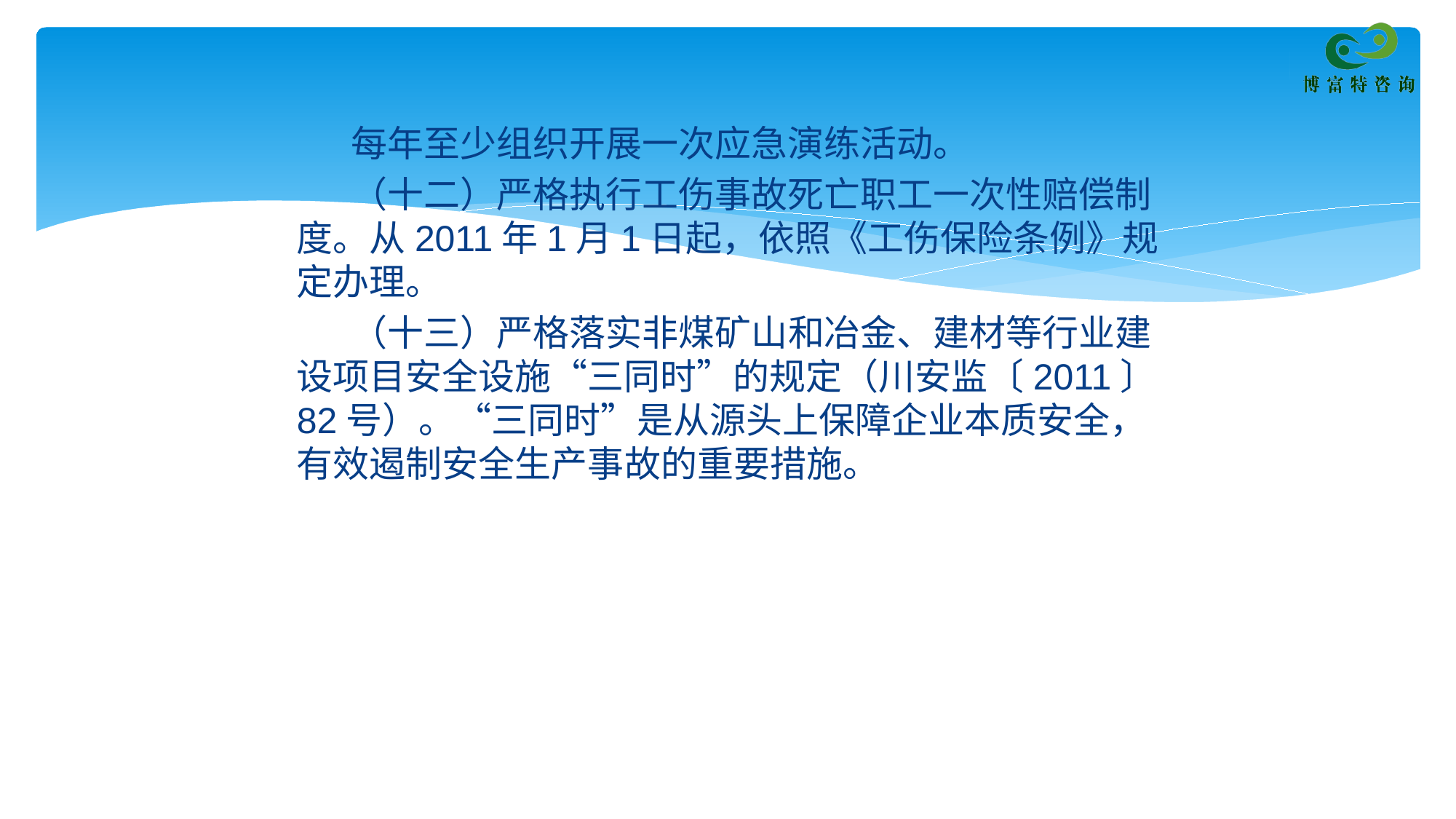

每年至少组织开展一次应急演练活动。
（十二）严格执行工伤事故死亡职工一次性赔偿制度。从2011年1月1日起，依照《工伤保险条例》规定办理。
（十三）严格落实非煤矿山和冶金、建材等行业建设项目安全设施“三同时”的规定（川安监〔2011〕82号）。“三同时”是从源头上保障企业本质安全，有效遏制安全生产事故的重要措施。